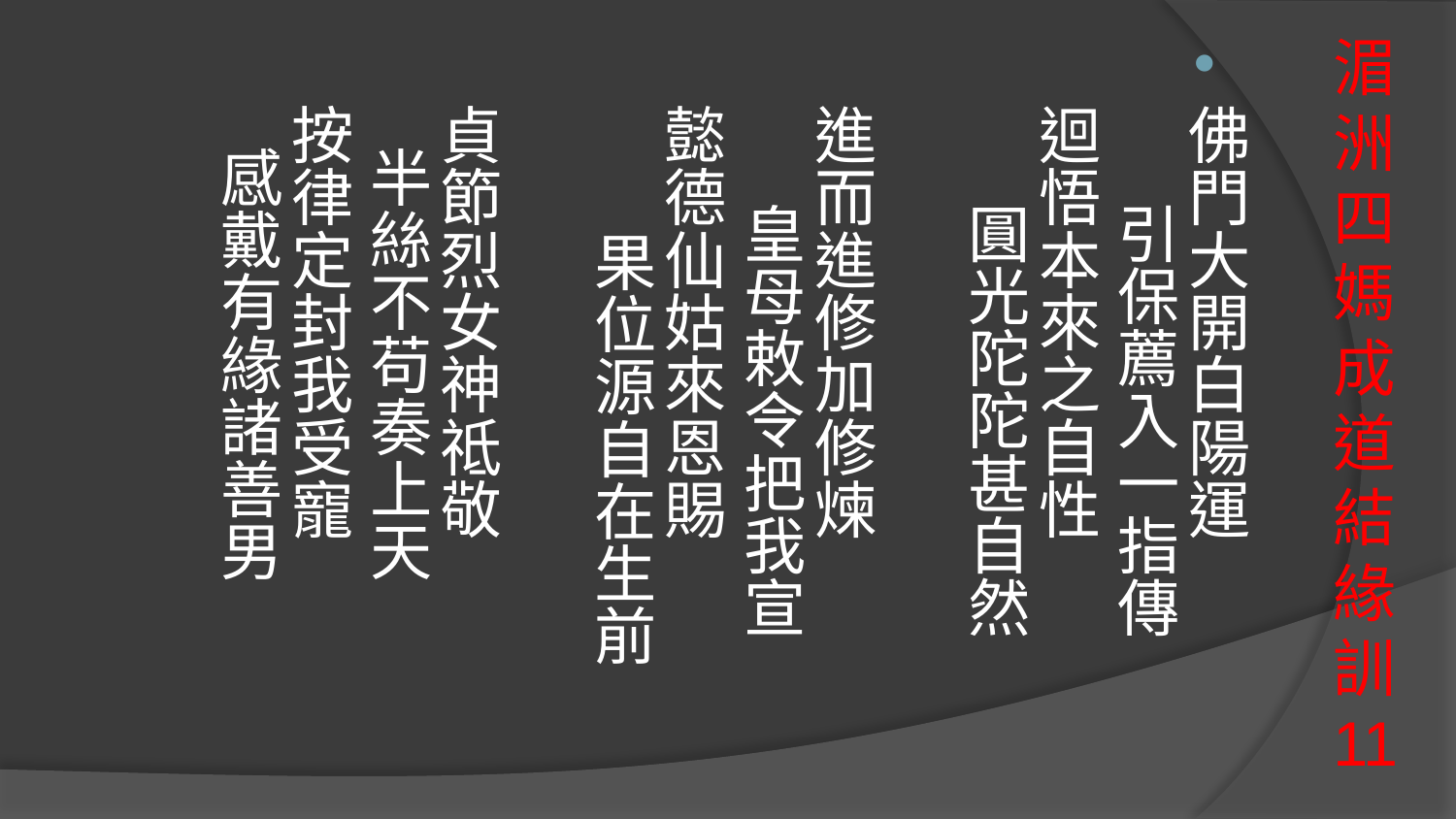

# 湄洲四媽成道結緣訓11
佛門大開白陽運　　               引保薦入一指傳
迴悟本來之自性　　               圓光陀陀甚自然
進而進修加修煉　　               皇母敕令把我宣
懿德仙姑來恩賜　　                 果位源自在生前
貞節烈女神祗敬　　           半絲不苟奏上天
按律定封我受寵　　           感戴有緣諸善男